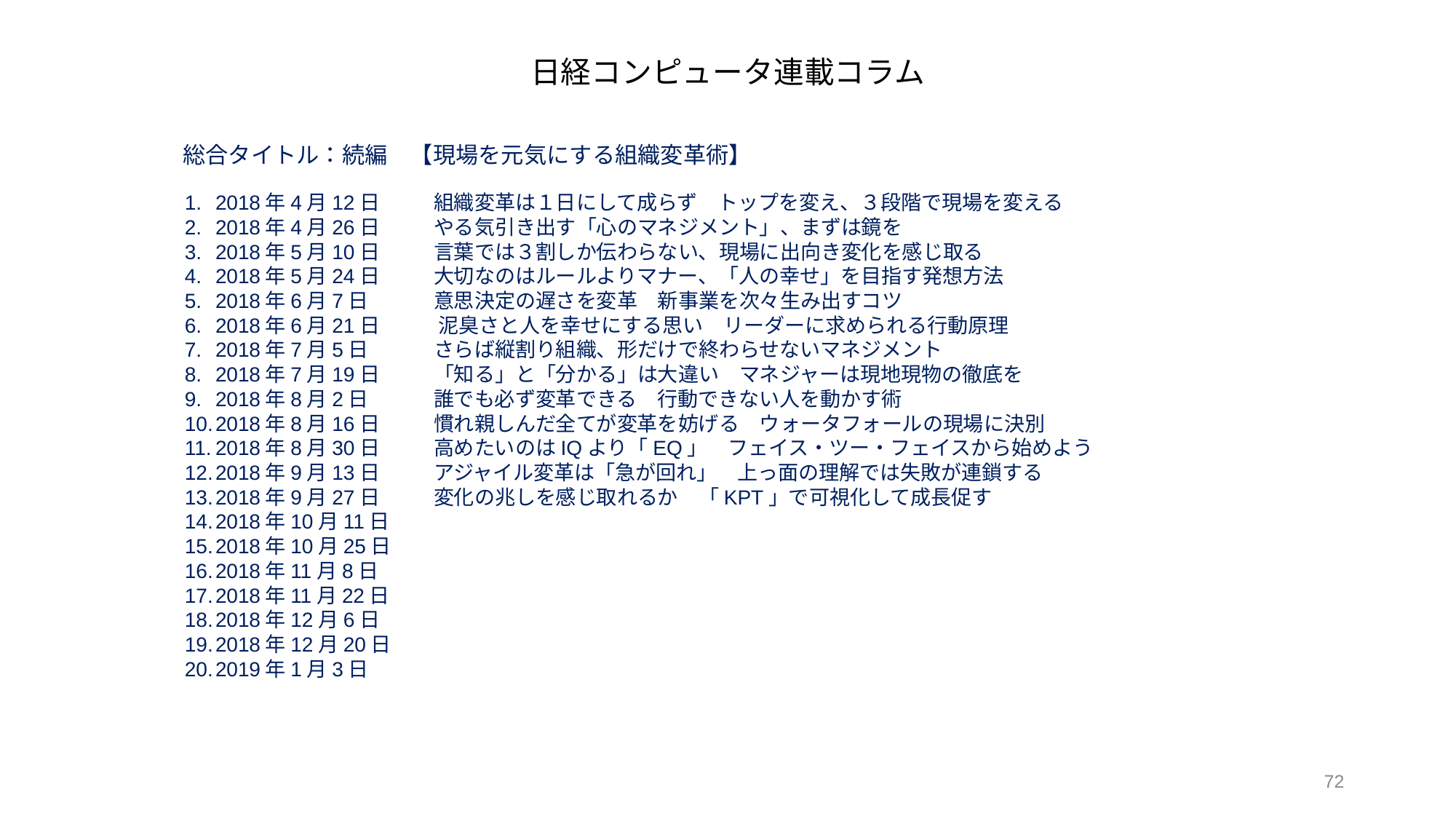

# 日経コンピュータ連載コラム
総合タイトル：続編　【現場を元気にする組織変革術】
2018年4月12日	組織変革は１日にして成らず　トップを変え、３段階で現場を変える
2018年4月26日	やる気引き出す「心のマネジメント」、まずは鏡を
2018年5月10日	言葉では３割しか伝わらない、現場に出向き変化を感じ取る
2018年5月24日	大切なのはルールよりマナー、「人の幸せ」を目指す発想方法
2018年6月7日	意思決定の遅さを変革　新事業を次々生み出すコツ
2018年6月21日	 泥臭さと人を幸せにする思い　リーダーに求められる行動原理
2018年7月5日	さらば縦割り組織、形だけで終わらせないマネジメント
2018年7月19日	「知る」と「分かる」は大違い　マネジャーは現地現物の徹底を
2018年8月2日	誰でも必ず変革できる　行動できない人を動かす術
2018年8月16日	慣れ親しんだ全てが変革を妨げる　ウォータフォールの現場に決別
2018年8月30日	高めたいのはIQより「EQ」　フェイス・ツー・フェイスから始めよう
2018年9月13日	アジャイル変革は「急が回れ」　上っ面の理解では失敗が連鎖する
2018年9月27日	変化の兆しを感じ取れるか　「KPT」で可視化して成長促す
2018年10月11日
2018年10月25日
2018年11月8日
2018年11月22日
2018年12月6日
2018年12月20日
2019年1月3日
72